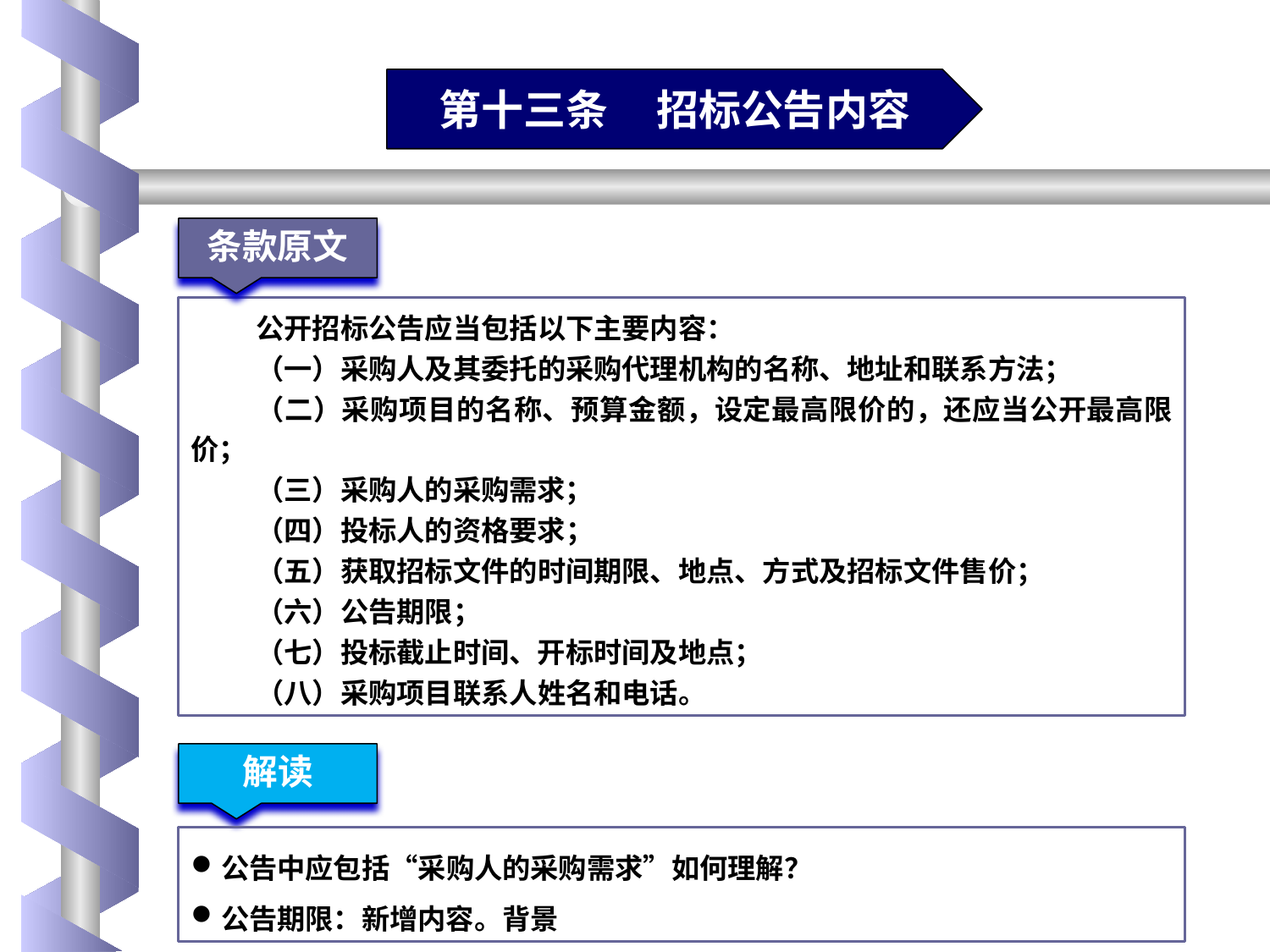

第十三条     招标公告内容
条款原文
公开招标公告应当包括以下主要内容：
（一）采购人及其委托的采购代理机构的名称、地址和联系方法；
（二）采购项目的名称、预算金额，设定最高限价的，还应当公开最高限价；
（三）采购人的采购需求；
（四）投标人的资格要求；
（五）获取招标文件的时间期限、地点、方式及招标文件售价；
（六）公告期限；
（七）投标截止时间、开标时间及地点；
（八）采购项目联系人姓名和电话。
解读
公告中应包括“采购人的采购需求”如何理解？
公告期限：新增内容。背景